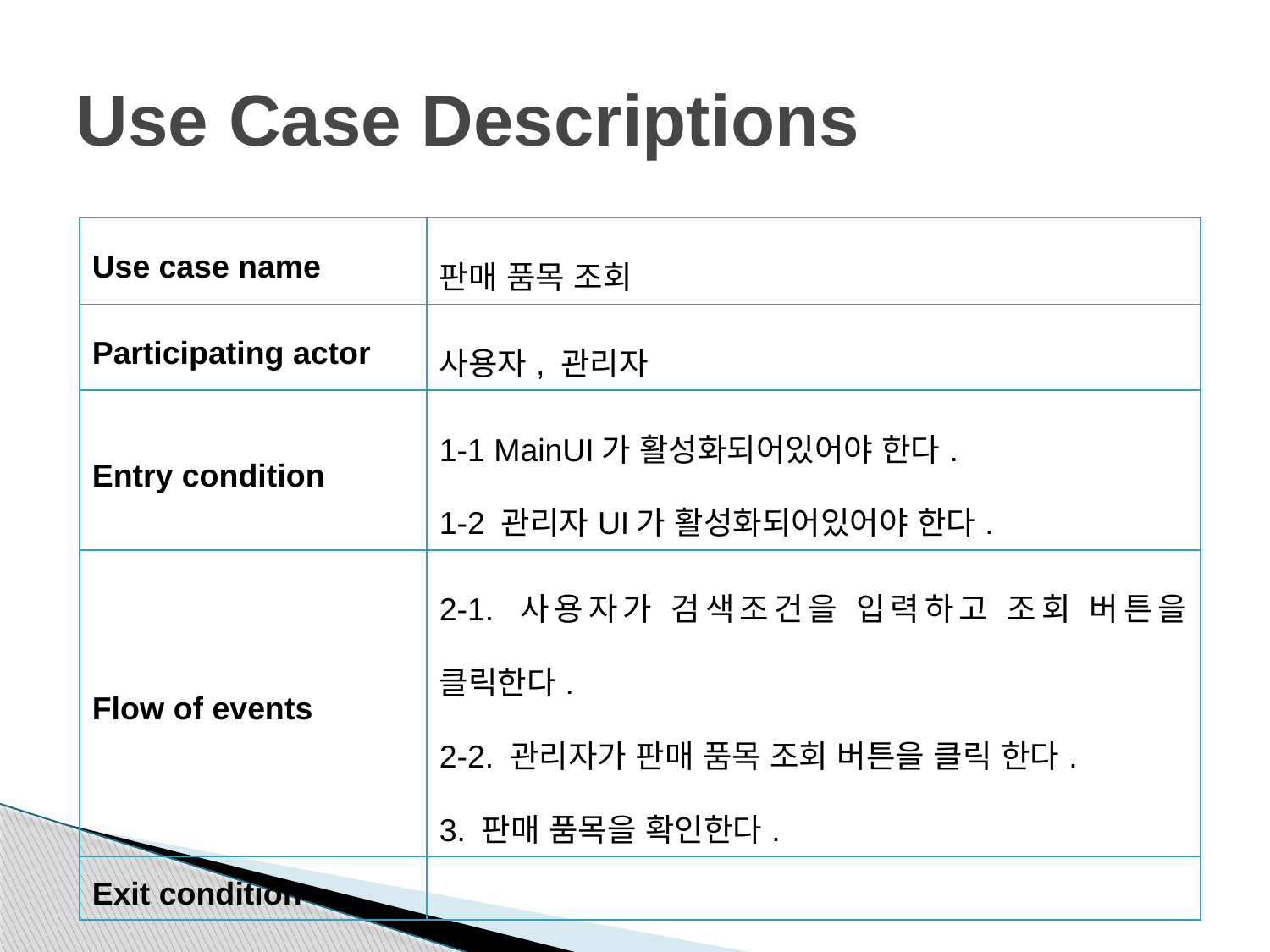

# Use Case Descriptions
| Use case name | 판매 품목 조회 |
| --- | --- |
| Participating actor | 사용자, 관리자 |
| Entry condition | 1-1 MainUI가 활성화되어있어야 한다. 1-2 관리자UI가 활성화되어있어야 한다. |
| Flow of events | 2-1. 사용자가 검색조건을 입력하고 조회 버튼을 클릭한다. 2-2. 관리자가 판매 품목 조회 버튼을 클릭 한다. 3. 판매 품목을 확인한다. |
| Exit condition |  |